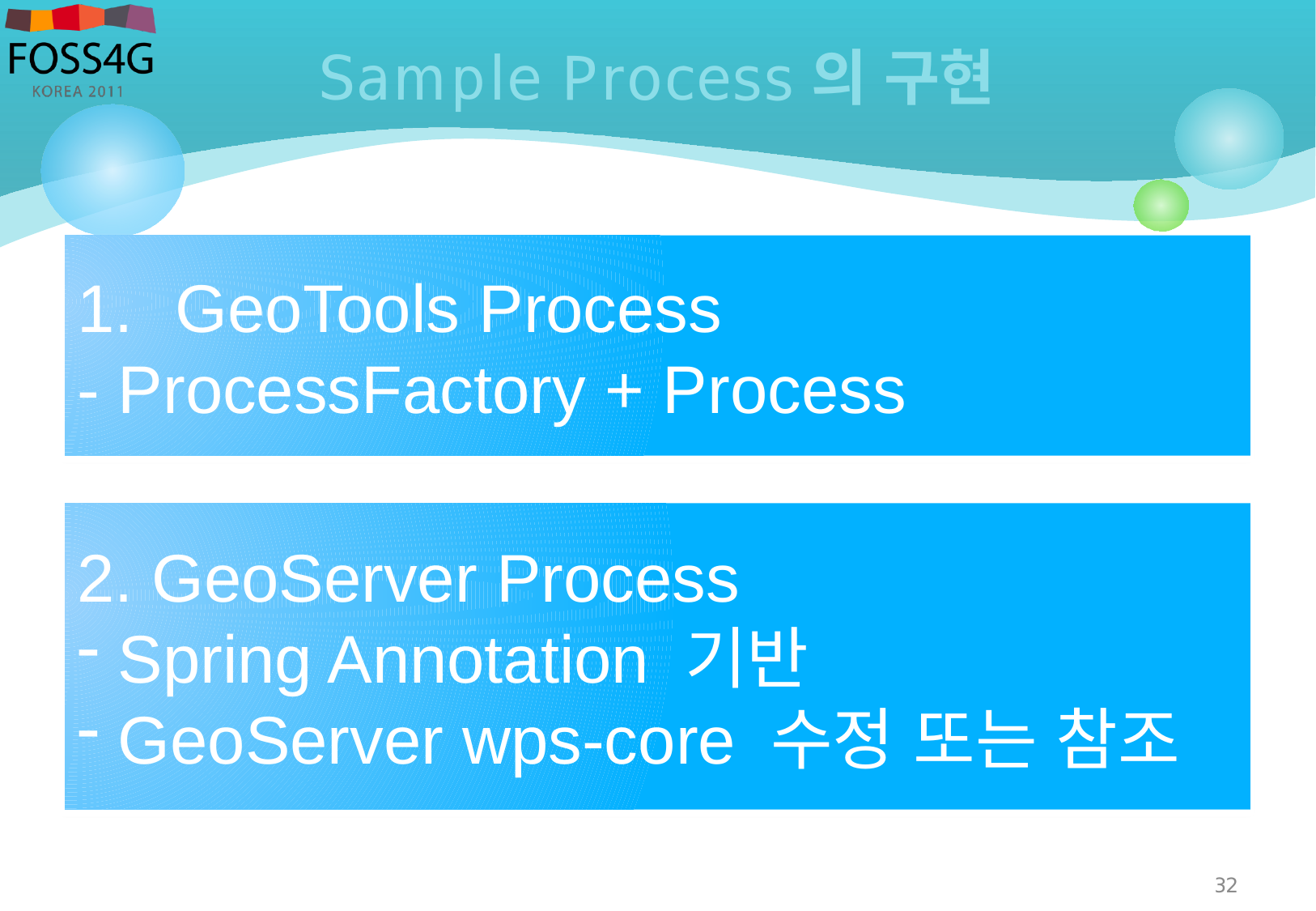

# Sample Process의 구현
GeoTools Process
- ProcessFactory + Process
2. GeoServer Process
 Spring Annotation 기반
 GeoServer wps-core 수정 또는 참조
32